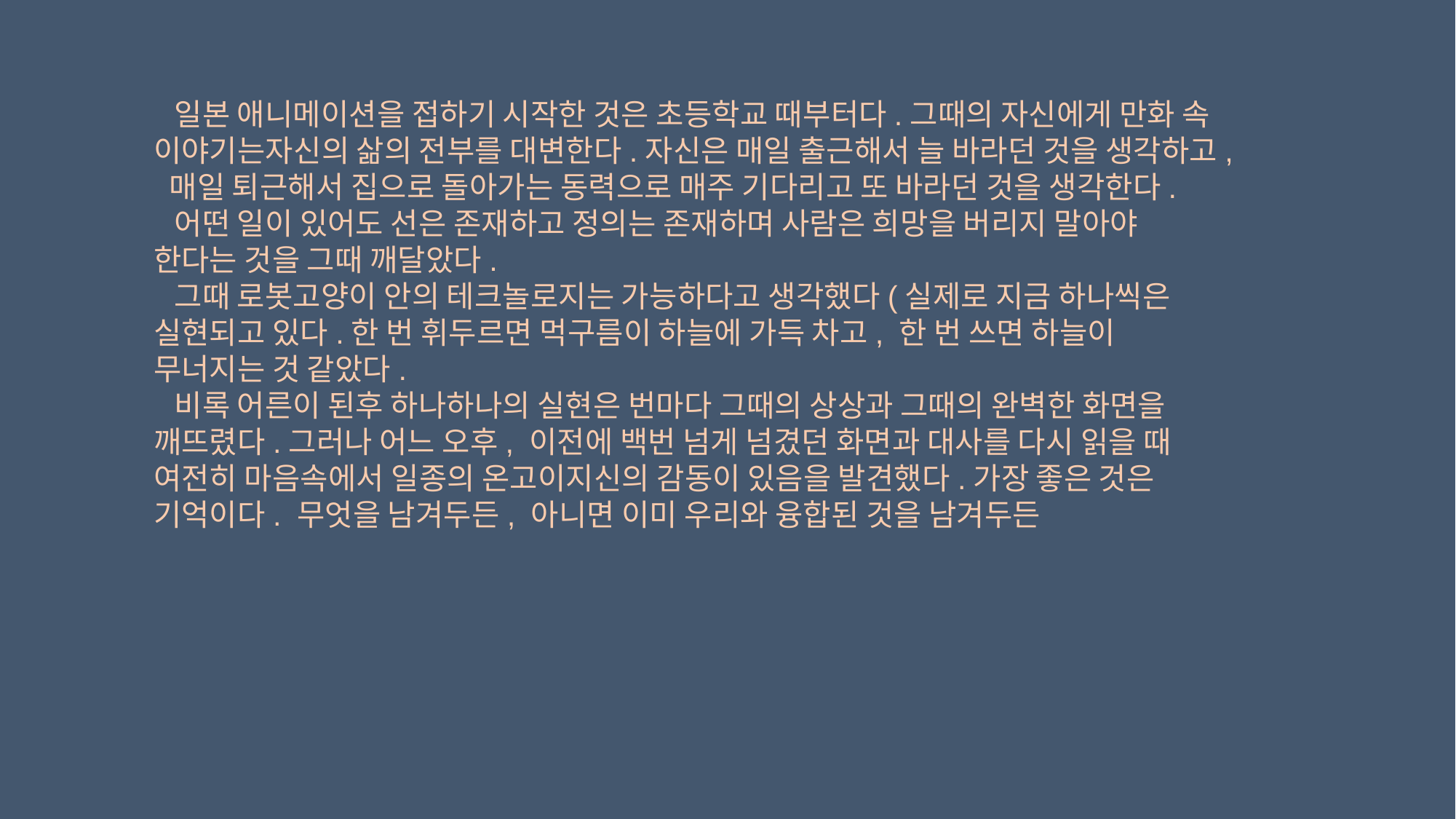

일본 애니메이션을 접하기 시작한 것은 초등학교 때부터다.그때의 자신에게 만화 속 이야기는자신의 삶의 전부를 대변한다.자신은 매일 출근해서 늘 바라던 것을 생각하고, 매일 퇴근해서 집으로 돌아가는 동력으로 매주 기다리고 또 바라던 것을 생각한다.
  어떤 일이 있어도 선은 존재하고 정의는 존재하며 사람은 희망을 버리지 말아야 한다는 것을 그때 깨달았다.
  그때 로봇고양이 안의 테크놀로지는 가능하다고 생각했다(실제로 지금 하나씩은 실현되고 있다.한 번 휘두르면 먹구름이 하늘에 가득 차고, 한 번 쓰면 하늘이 무너지는 것 같았다.
  비록 어른이 된후 하나하나의 실현은 번마다 그때의 상상과 그때의 완벽한 화면을 깨뜨렸다.그러나 어느 오후, 이전에 백번 넘게 넘겼던 화면과 대사를 다시 읽을 때 여전히 마음속에서 일종의 온고이지신의 감동이 있음을 발견했다.가장 좋은 것은 기억이다. 무엇을 남겨두든, 아니면 이미 우리와 융합된 것을 남겨두든